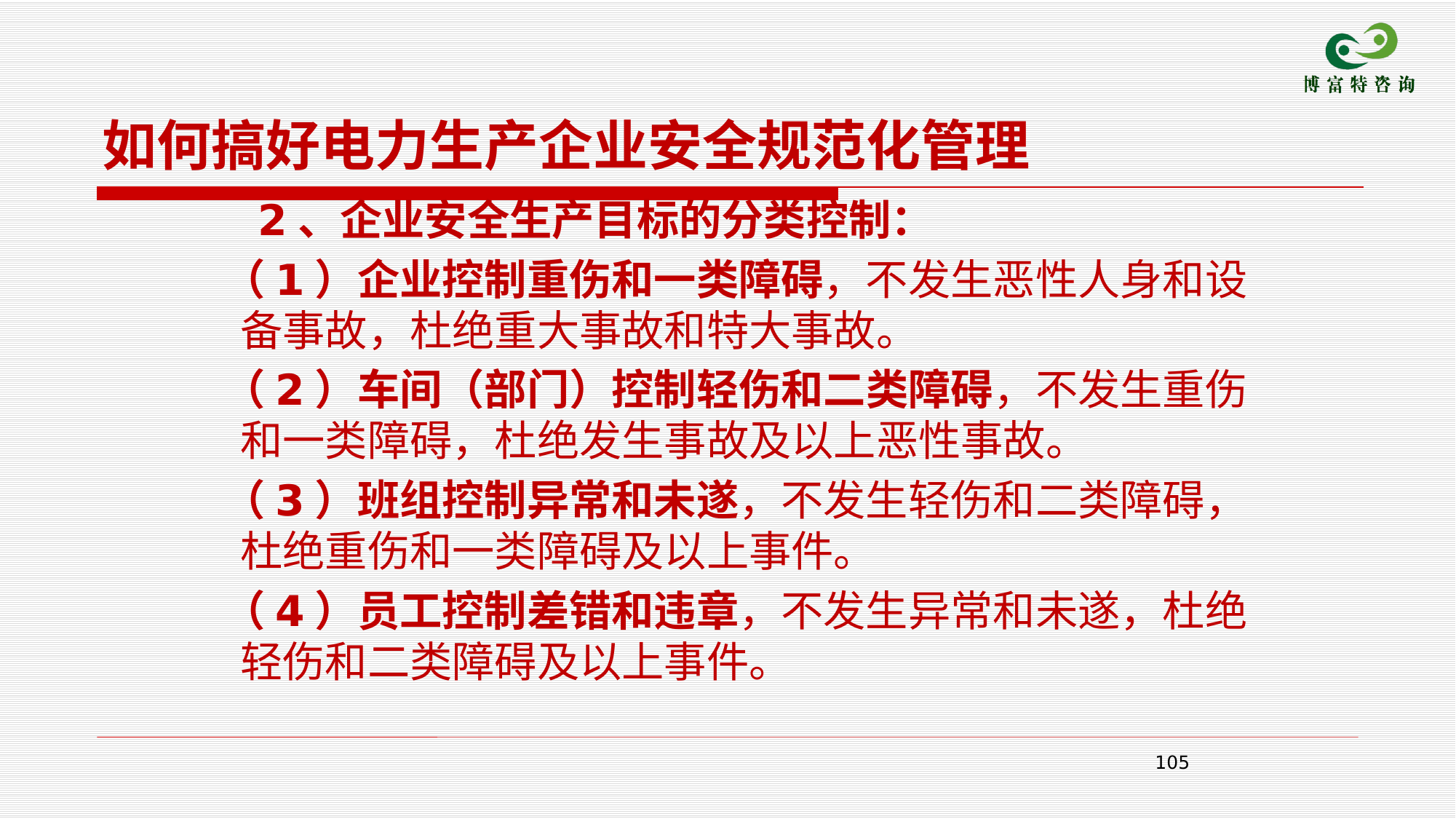

如何搞好电力生产企业安全规范化管理
     2、企业安全生产目标的分类控制：
   （1）企业控制重伤和一类障碍，不发生恶性人身和设备事故，杜绝重大事故和特大事故。
   （2）车间（部门）控制轻伤和二类障碍，不发生重伤和一类障碍，杜绝发生事故及以上恶性事故。
   （3）班组控制异常和未遂，不发生轻伤和二类障碍，杜绝重伤和一类障碍及以上事件。
   （4）员工控制差错和违章，不发生异常和未遂，杜绝轻伤和二类障碍及以上事件。

105